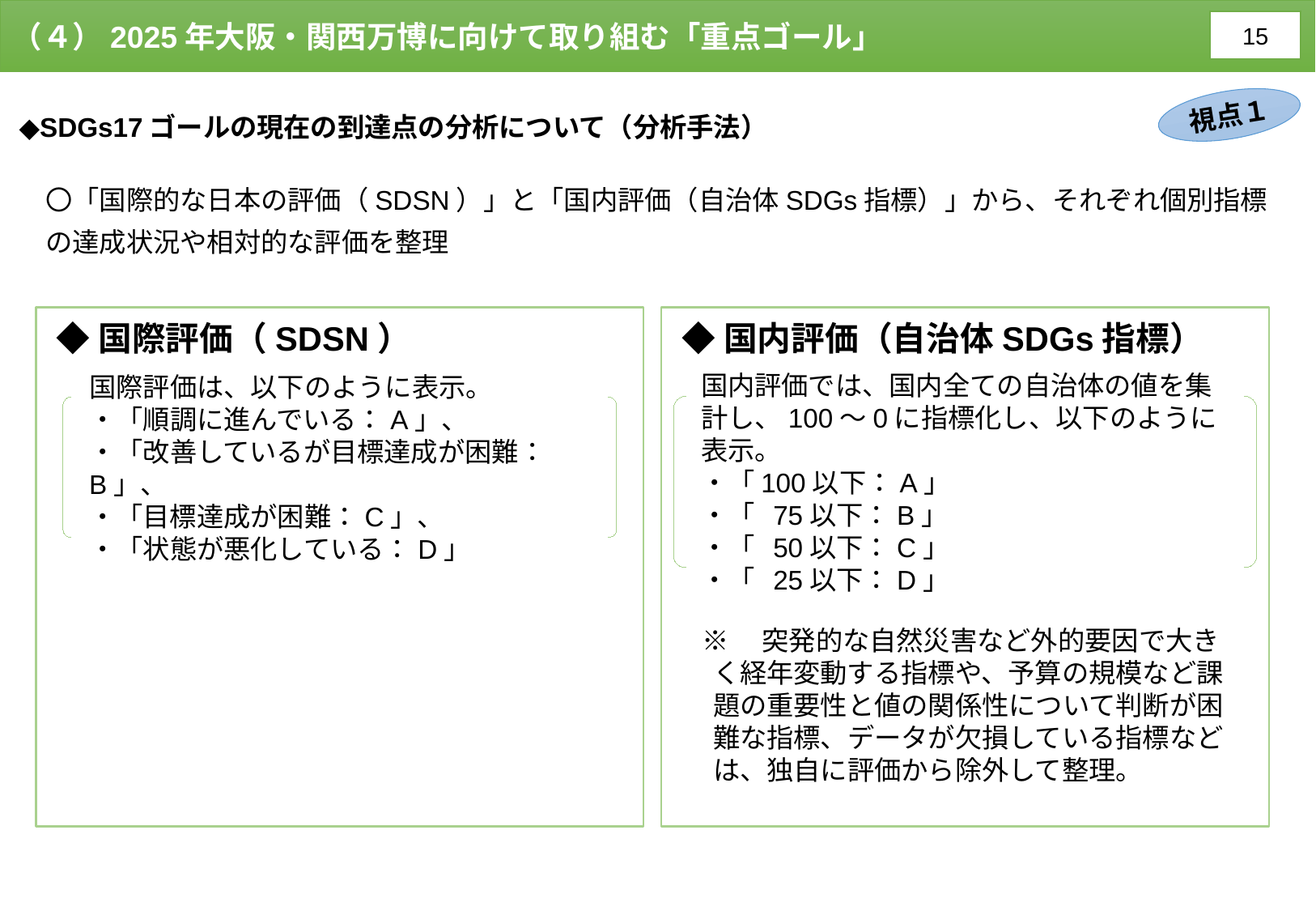

（４）2025年大阪・関西万博に向けて取り組む「重点ゴール」
15
◆SDGs17ゴールの現在の到達点の分析について（分析手法）
視点１
〇「国際的な日本の評価（SDSN）」と「国内評価（自治体SDGs指標）」から、それぞれ個別指標の達成状況や相対的な評価を整理
◆国際評価（SDSN）

◆国内評価（自治体SDGs指標）

国内評価では、国内全ての自治体の値を集計し、100～0に指標化し、以下のように表示。
・「100以下：A」
・「  75以下：B」
・「  50以下：C」
・「  25以下：D」
国際評価は、以下のように表示。
・「順調に進んでいる：A」、
・「改善しているが目標達成が困難：B」、
・「目標達成が困難：C」、
・「状態が悪化している：D」
※　突発的な自然災害など外的要因で大きく経年変動する指標や、予算の規模など課題の重要性と値の関係性について判断が困難な指標、データが欠損している指標などは、独自に評価から除外して整理。